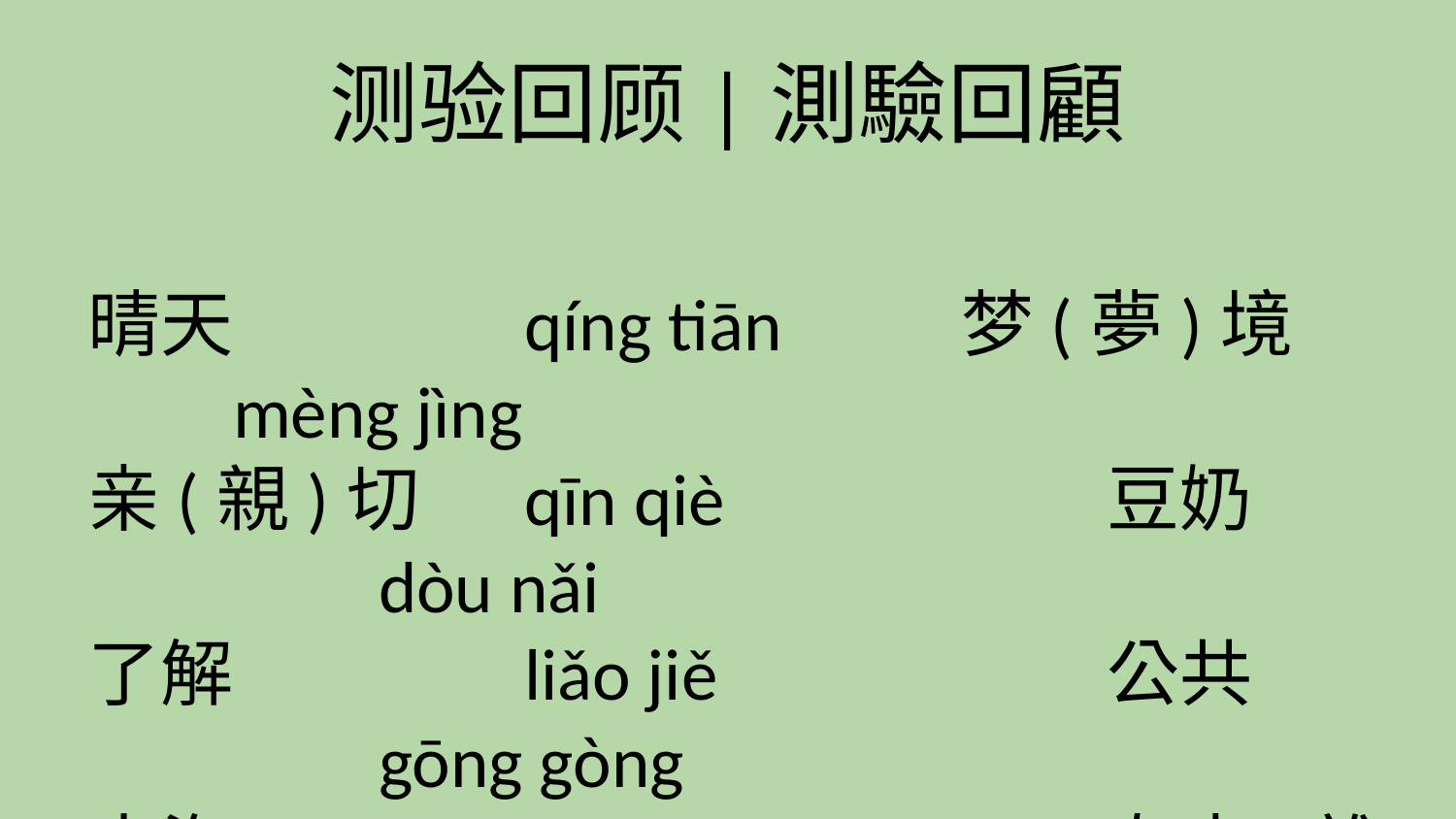

# 测验回顾|測驗回顧
晴天		qíng tiān		梦(夢)境		mèng jìng
亲(親)切	qīn qiè			豆奶 			dòu nǎi
了解		liǎo jiě			公共			gōng gòng
大海		dà hǎi 			杂志(雜誌) 	zá zhì